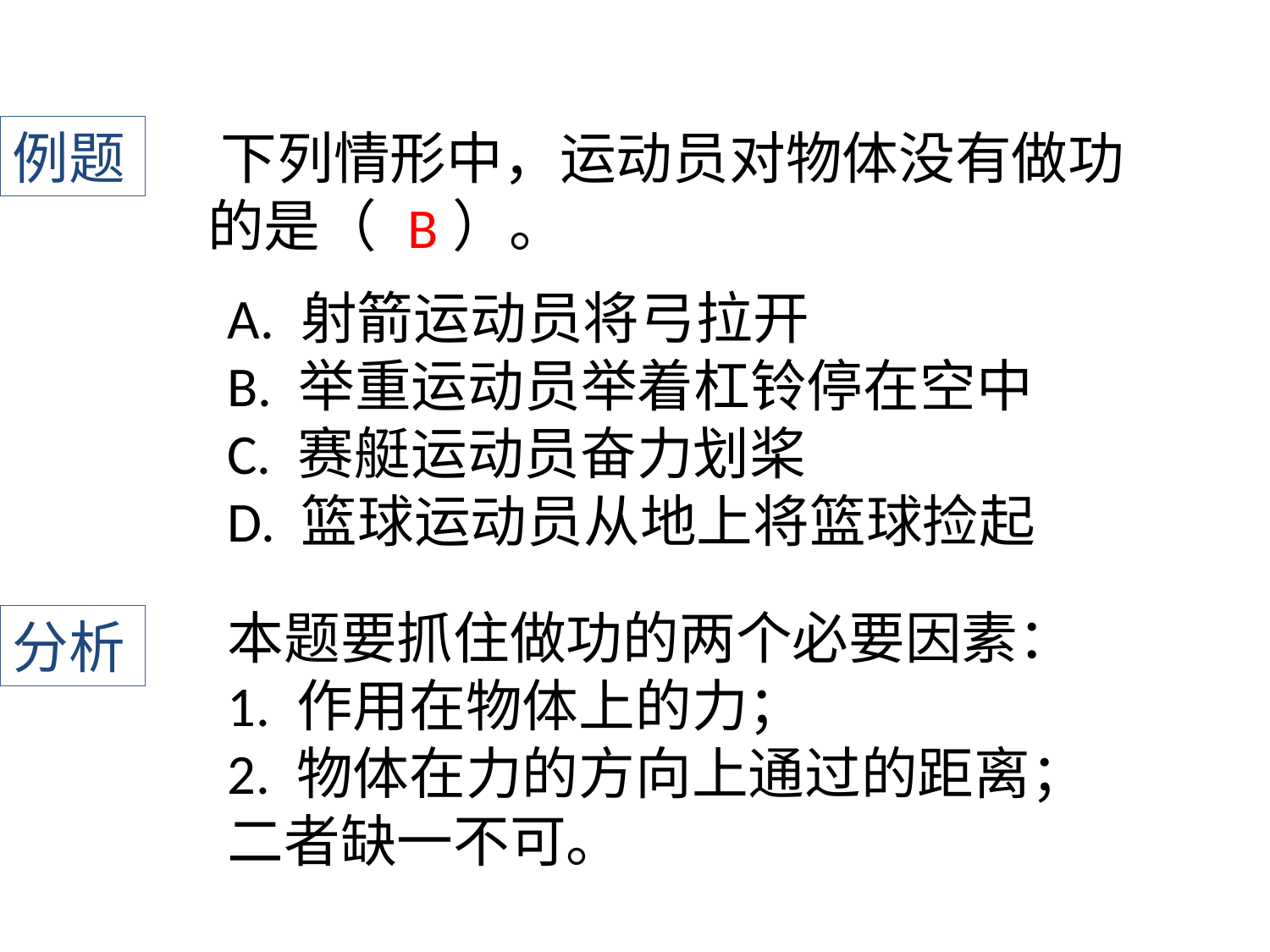

例题
﻿下列情形中，运动员对物体没有做功的是（      ）。
B
A. 射箭运动员将弓拉开
B. 举重运动员举着杠铃停在空中
C. 赛艇运动员奋力划桨
D. 篮球运动员从地上将篮球捡起
本题要抓住做功的两个必要因素：
1. 作用在物体上的力；
2. 物体在力的方向上通过的距离；
二者缺一不可。
分析